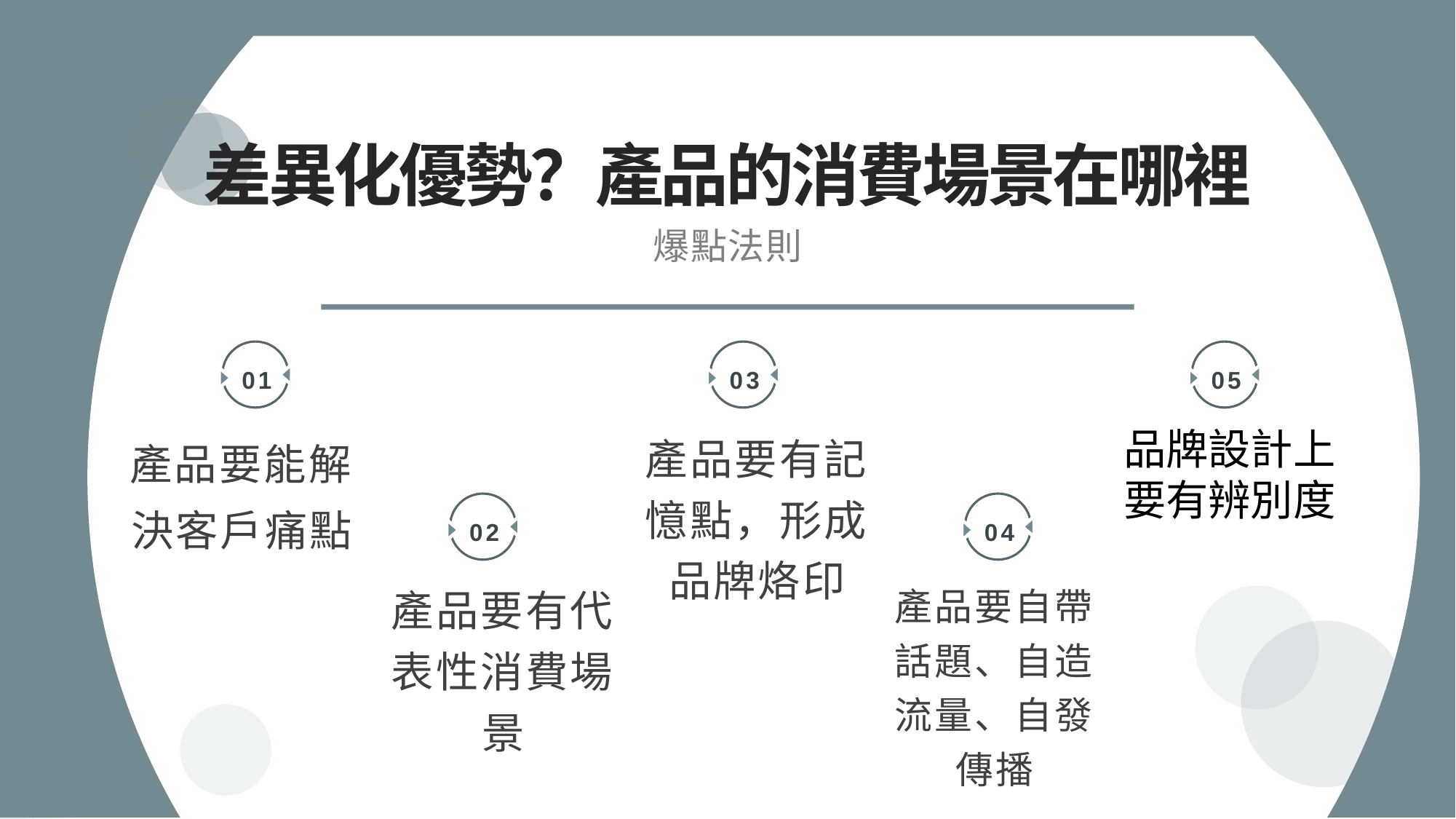

差異化優勢？產品的消費場景在哪裡
爆點法則

01
03
05

產品要能解決客戶痛點
產品要有記憶點，形成品牌烙印
品牌設計上要有辨別度

02
04

產品要有代表性消費場景

產品要自帶話題、自造流量、自發傳播